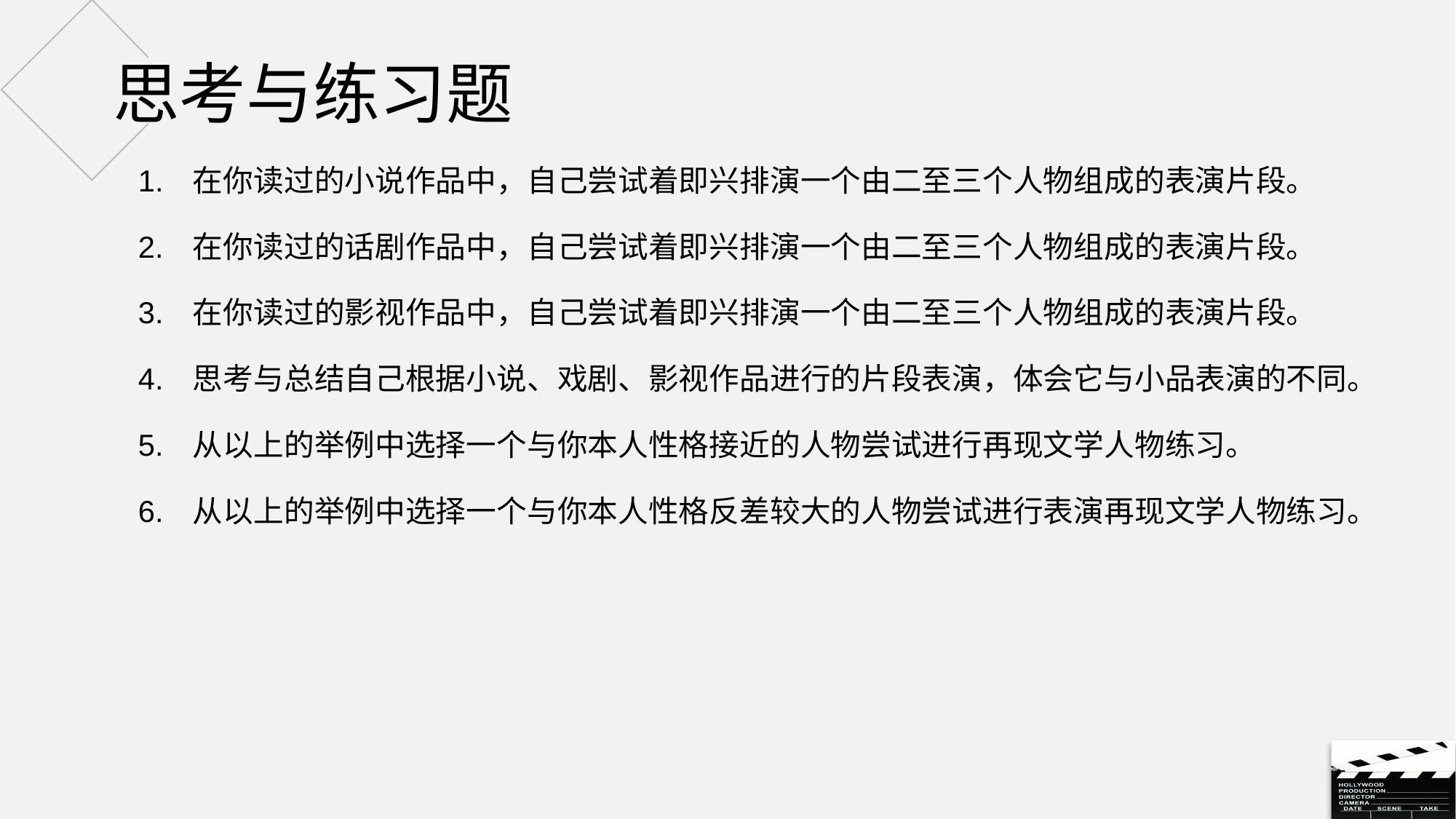

# 思考与练习题
在你读过的小说作品中，自己尝试着即兴排演一个由二至三个人物组成的表演片段。
在你读过的话剧作品中，自己尝试着即兴排演一个由二至三个人物组成的表演片段。
在你读过的影视作品中，自己尝试着即兴排演一个由二至三个人物组成的表演片段。
思考与总结自己根据小说、戏剧、影视作品进行的片段表演，体会它与小品表演的不同。
从以上的举例中选择一个与你本人性格接近的人物尝试进行再现文学人物练习。
从以上的举例中选择一个与你本人性格反差较大的人物尝试进行表演再现文学人物练习。